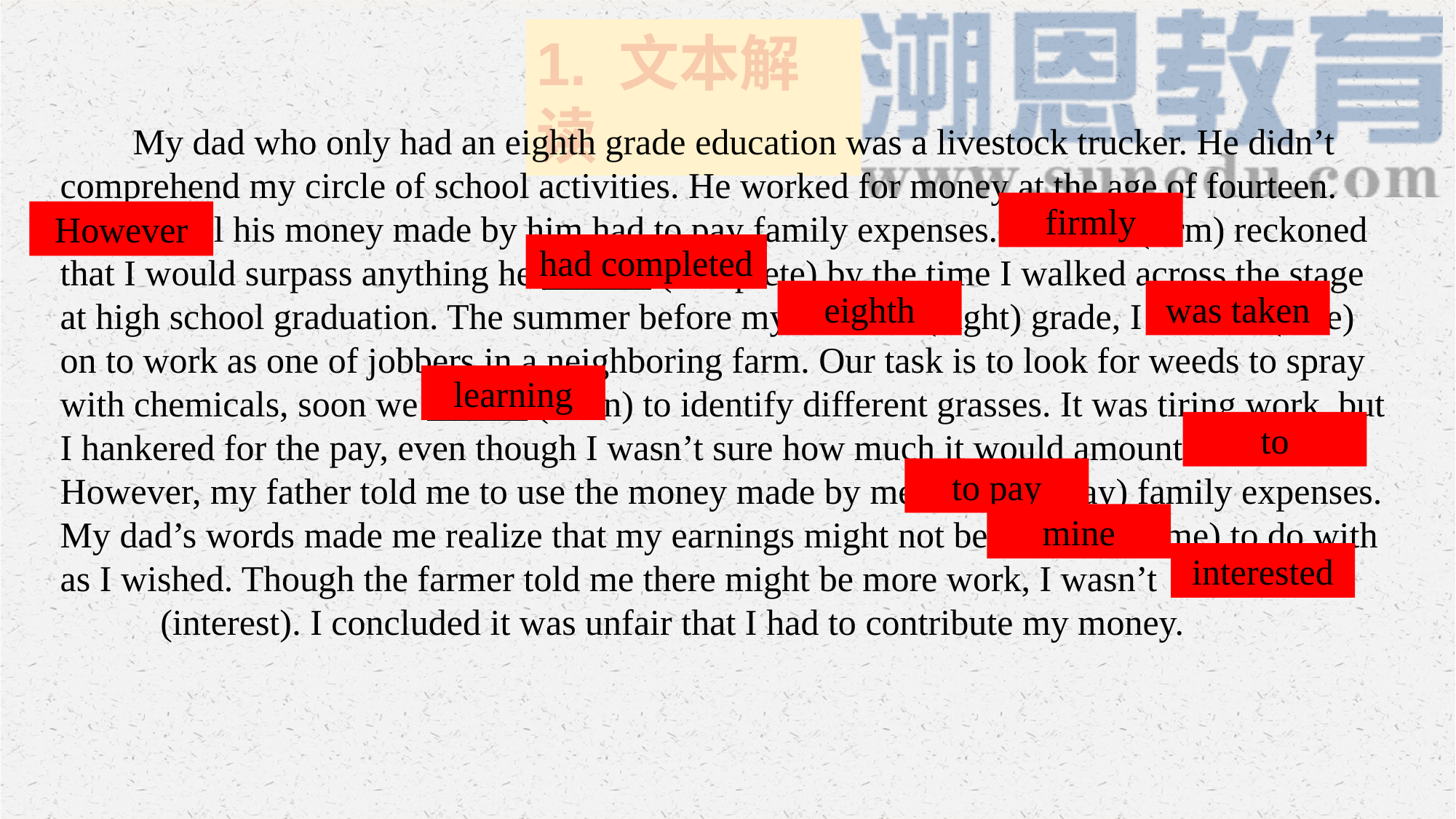

1. 文本解读
        My dad who only had an eighth grade education was a livestock trucker. He didn’t  comprehend my circle of school activities. He worked for money at the age of fourteen.
     1     , all his money made by him had to pay family expenses. I      2     (firm) reckoned that I would surpass anything he      3      (complete) by the time I walked across the stage at high school graduation. The summer before my      4       (eight) grade, I      5      (take) on to work as one of jobbers in a neighboring farm. Our task is to look for weeds to spray with chemicals, soon we      6     (learn) to identify different grasses. It was tiring work, but I hankered for the pay, even though I wasn’t sure how much it would amount       7     . However, my father told me to use the money made by me       8      (pay) family expenses. My dad’s words made me realize that my earnings might not be        9       ( me) to do with as I wished. Though the farmer told me there might be more work, I wasn’t  ___10____                  (interest). I concluded it was unfair that I had to contribute my money.
firmly
However
had completed
eighth
was taken
learning
to
to pay
mine
interested